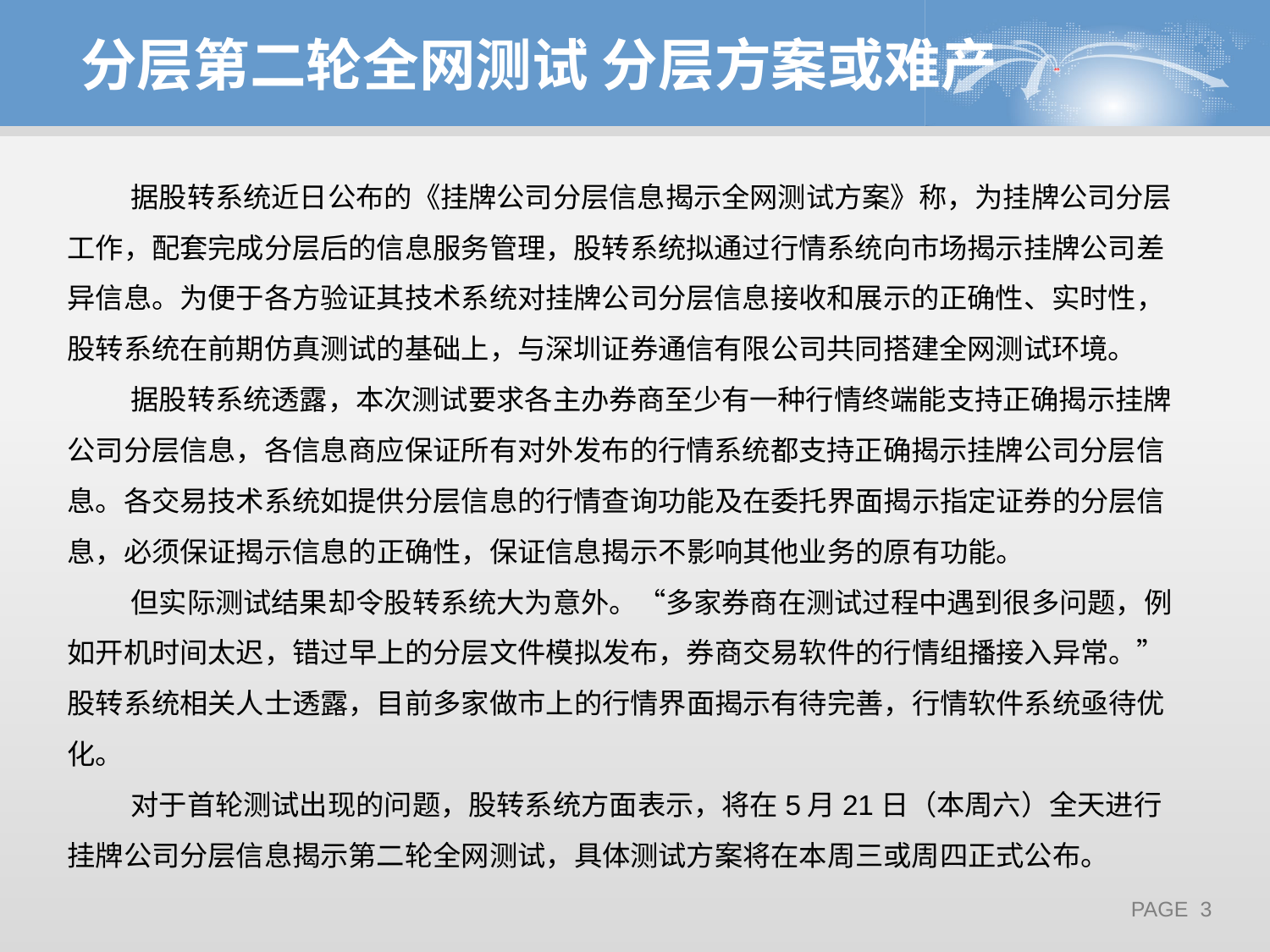

分层第二轮全网测试 分层方案或难产
据股转系统近日公布的《挂牌公司分层信息揭示全网测试方案》称，为挂牌公司分层工作，配套完成分层后的信息服务管理，股转系统拟通过行情系统向市场揭示挂牌公司差异信息。为便于各方验证其技术系统对挂牌公司分层信息接收和展示的正确性、实时性，股转系统在前期仿真测试的基础上，与深圳证券通信有限公司共同搭建全网测试环境。
据股转系统透露，本次测试要求各主办券商至少有一种行情终端能支持正确揭示挂牌公司分层信息，各信息商应保证所有对外发布的行情系统都支持正确揭示挂牌公司分层信息。各交易技术系统如提供分层信息的行情查询功能及在委托界面揭示指定证券的分层信息，必须保证揭示信息的正确性，保证信息揭示不影响其他业务的原有功能。
但实际测试结果却令股转系统大为意外。“多家券商在测试过程中遇到很多问题，例如开机时间太迟，错过早上的分层文件模拟发布，券商交易软件的行情组播接入异常。”股转系统相关人士透露，目前多家做市上的行情界面揭示有待完善，行情软件系统亟待优化。
对于首轮测试出现的问题，股转系统方面表示，将在5月21日（本周六）全天进行挂牌公司分层信息揭示第二轮全网测试，具体测试方案将在本周三或周四正式公布。